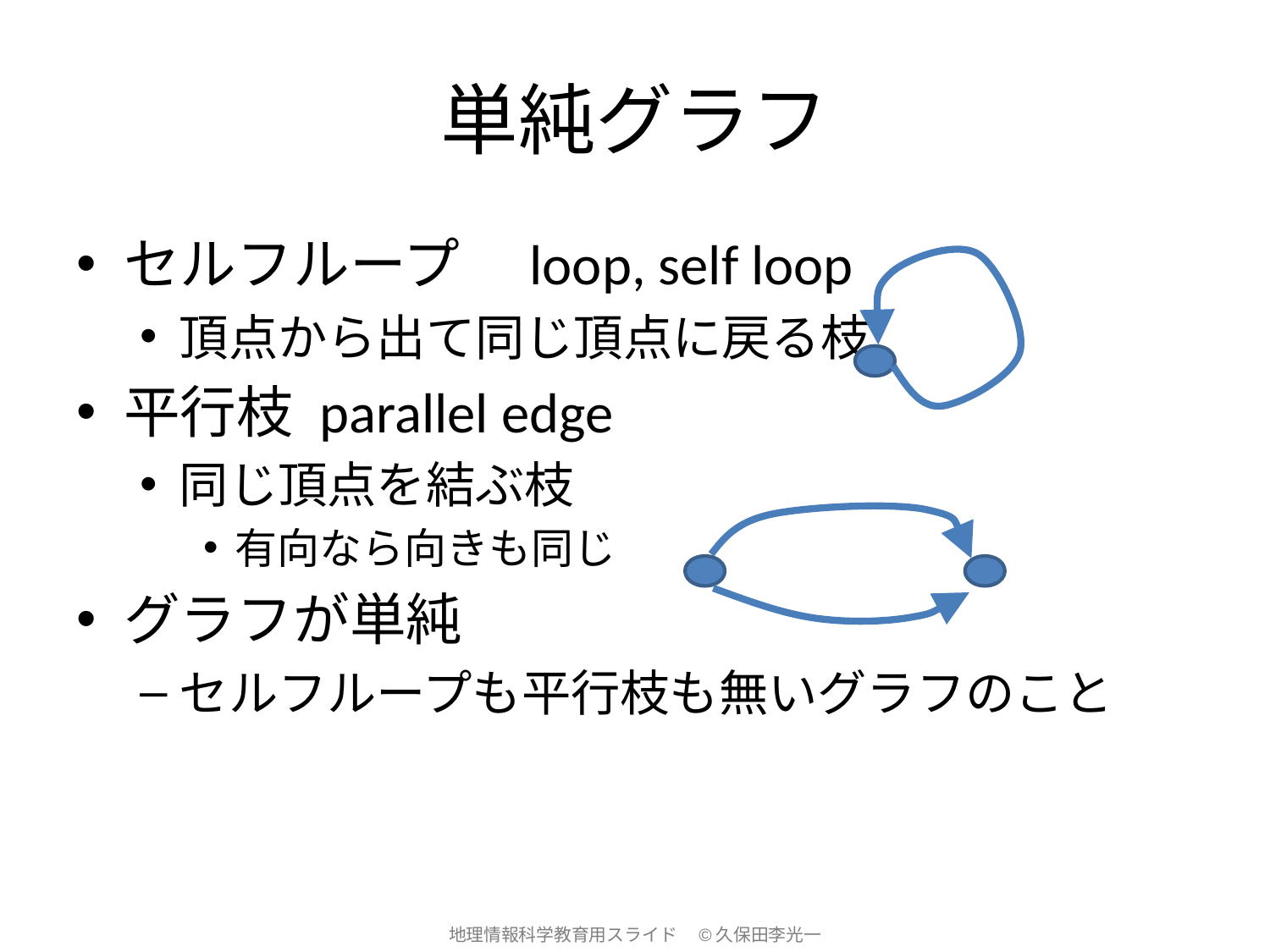

# 単純グラフ
セルフループ　loop, self loop
頂点から出て同じ頂点に戻る枝
平行枝 parallel edge
同じ頂点を結ぶ枝
有向なら向きも同じ
グラフが単純
セルフループも平行枝も無いグラフのこと